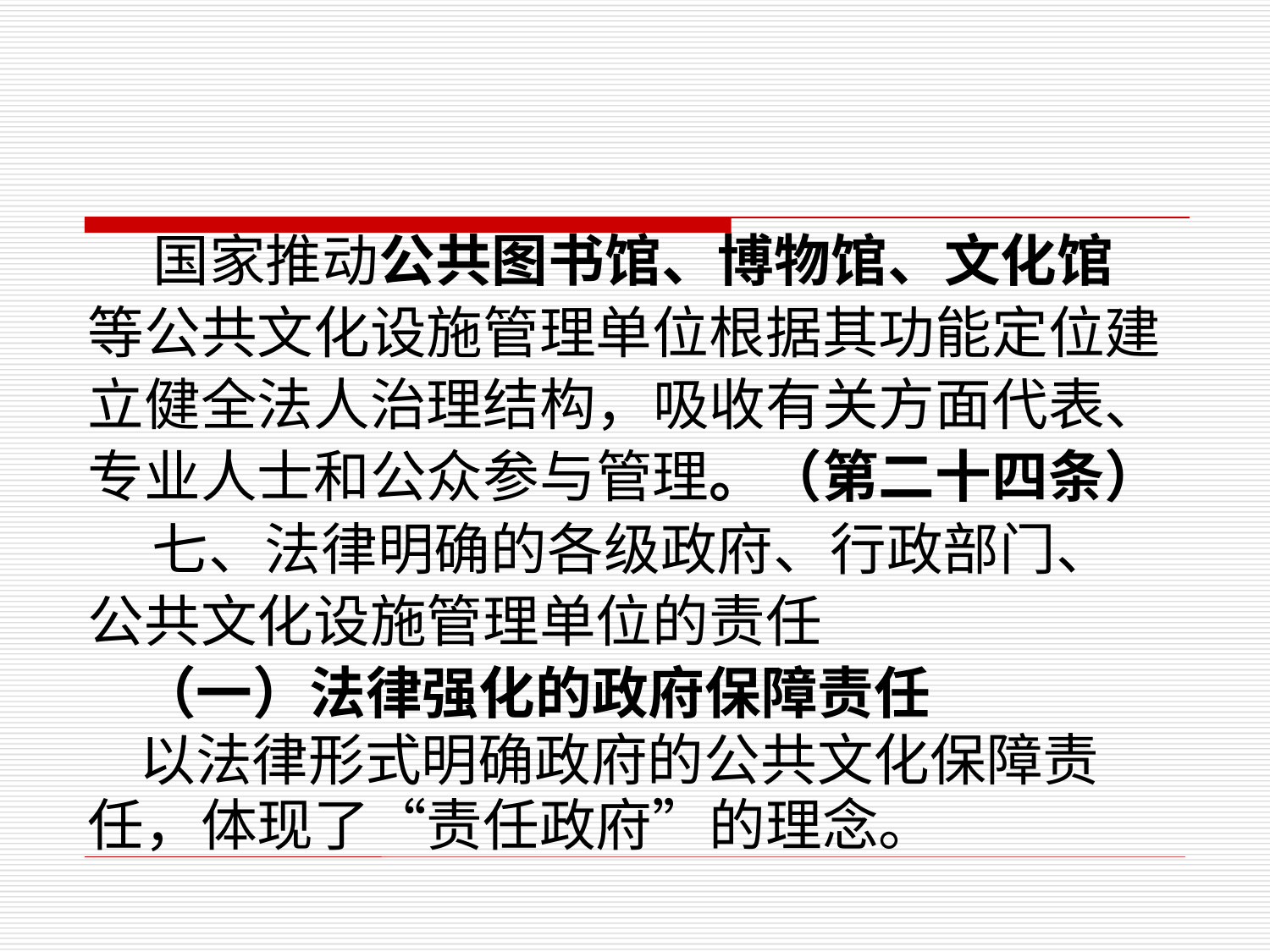

国家推动公共图书馆、博物馆、文化馆
等公共文化设施管理单位根据其功能定位建
立健全法人治理结构，吸收有关方面代表、
专业人士和公众参与管理。（第二十四条）
    七、法律明确的各级政府、行政部门、
公共文化设施管理单位的责任
   （一）法律强化的政府保障责任
   以法律形式明确政府的公共文化保障责
任，体现了“责任政府”的理念。